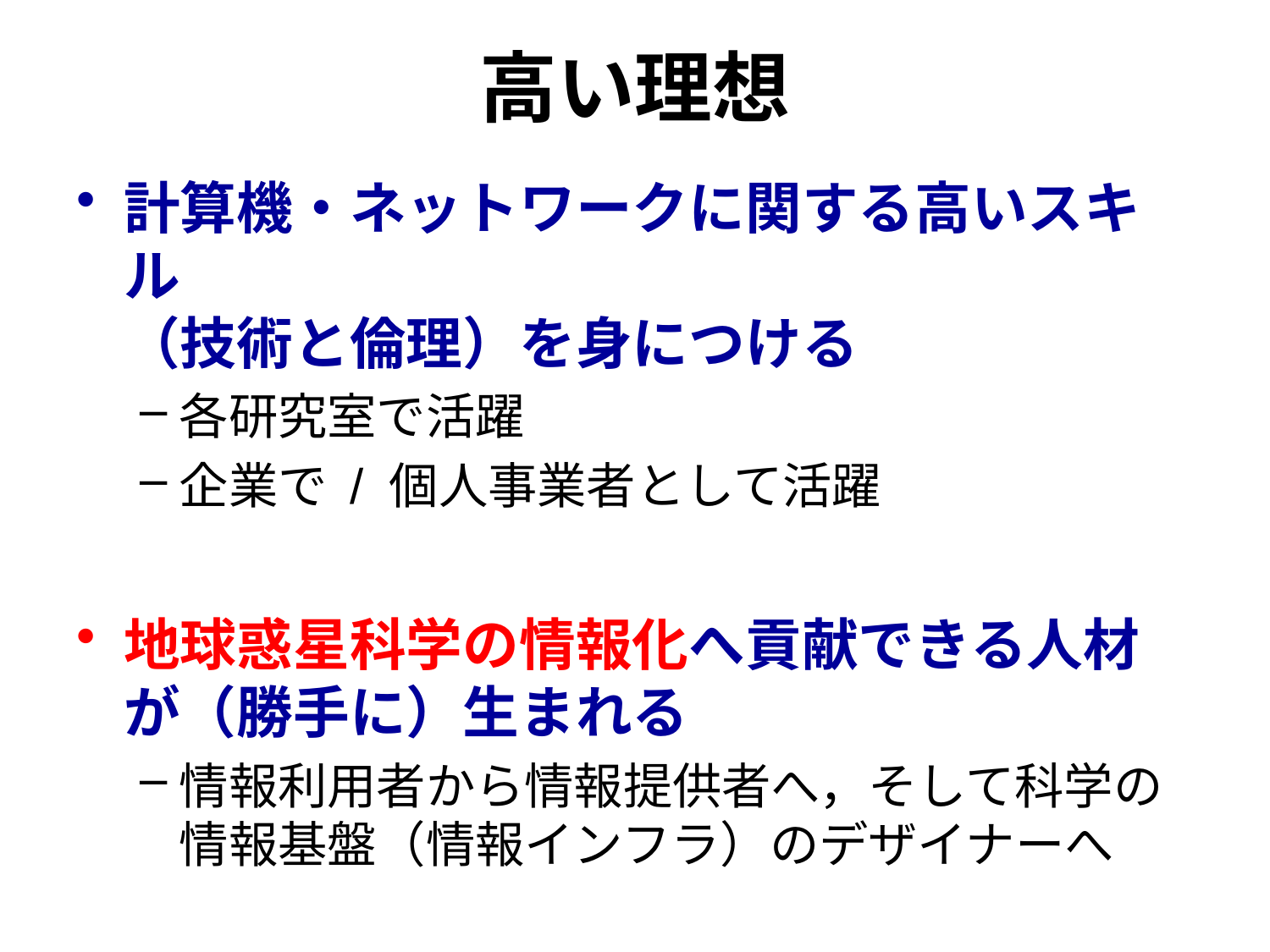

# 高い理想
計算機・ネットワークに関する高いスキル
（技術と倫理）を身につける
各研究室で活躍
企業で / 個人事業者として活躍

地球惑星科学の情報化へ貢献できる人材が（勝手に）生まれる
情報利用者から情報提供者へ，そして科学の
情報基盤（情報インフラ）のデザイナーへ